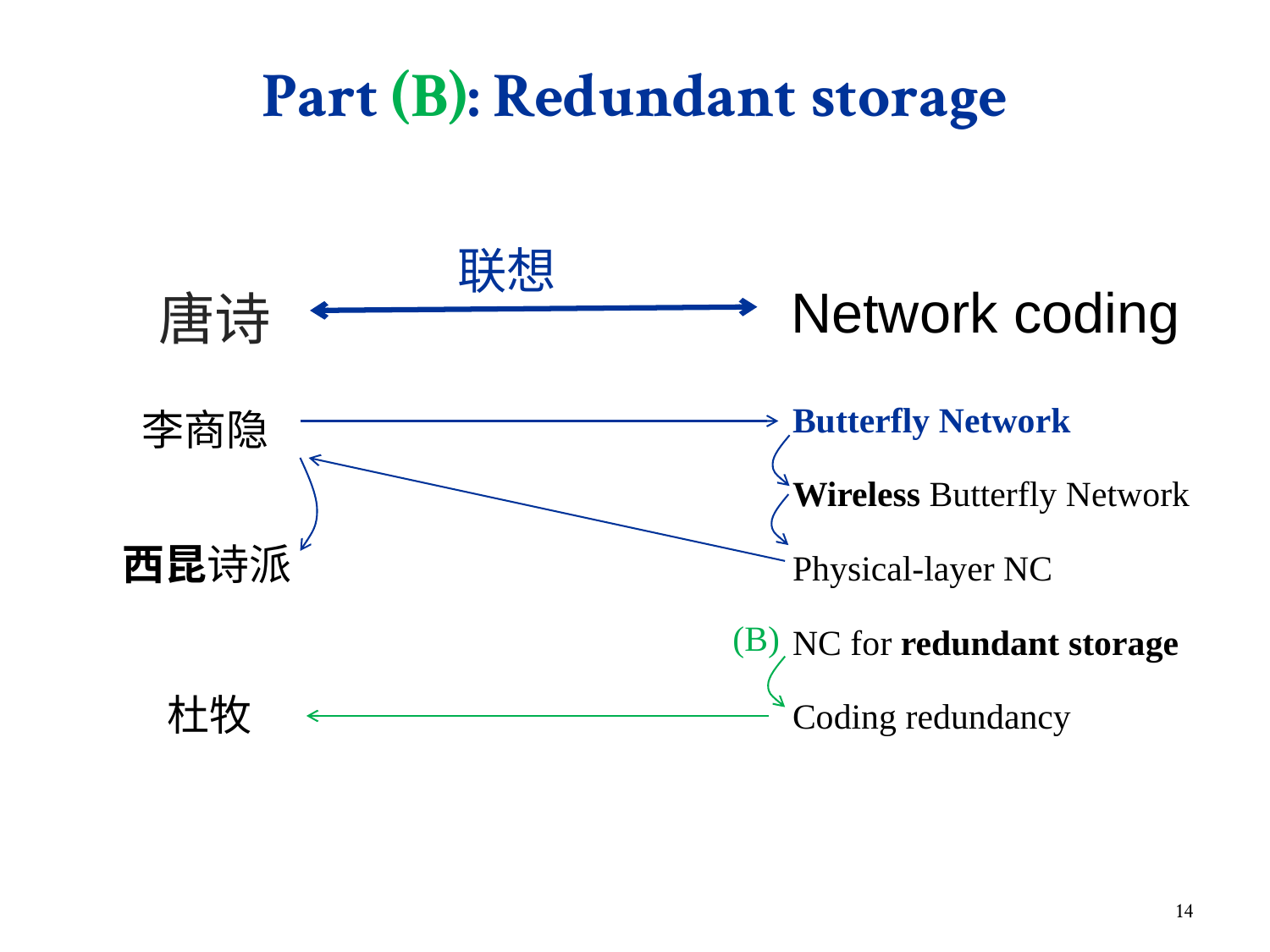

# Part (B): Redundant storage
联想
Network coding
唐诗
Butterfly Network
Wireless Butterfly Network
Physical-layer NC
NC for redundant storage
Coding redundancy
李商隐

西昆诗派
(B)

杜牧
14